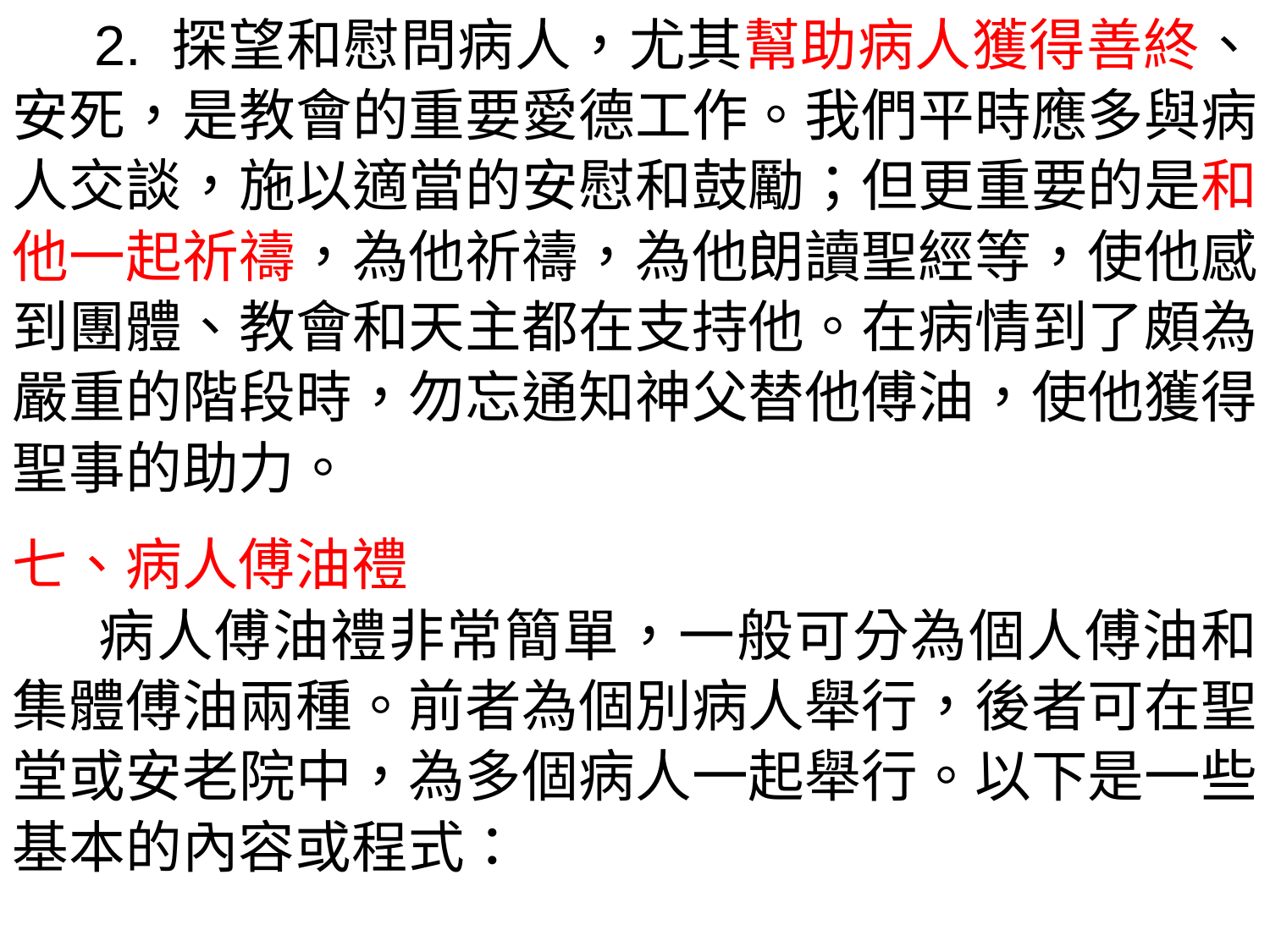

2. 探望和慰問病人，尤其幫助病人獲得善終、安死，是教會的重要愛德工作。我們平時應多與病人交談，施以適當的安慰和鼓勵；但更重要的是和他一起祈禱，為他祈禱，為他朗讀聖經等，使他感到團體、教會和天主都在支持他。在病情到了頗為嚴重的階段時，勿忘通知神父替他傅油，使他獲得聖事的助力。
七、病人傅油禮
     病人傅油禮非常簡單，一般可分為個人傅油和集體傅油兩種。前者為個別病人舉行，後者可在聖堂或安老院中，為多個病人一起舉行。以下是一些基本的內容或程式：